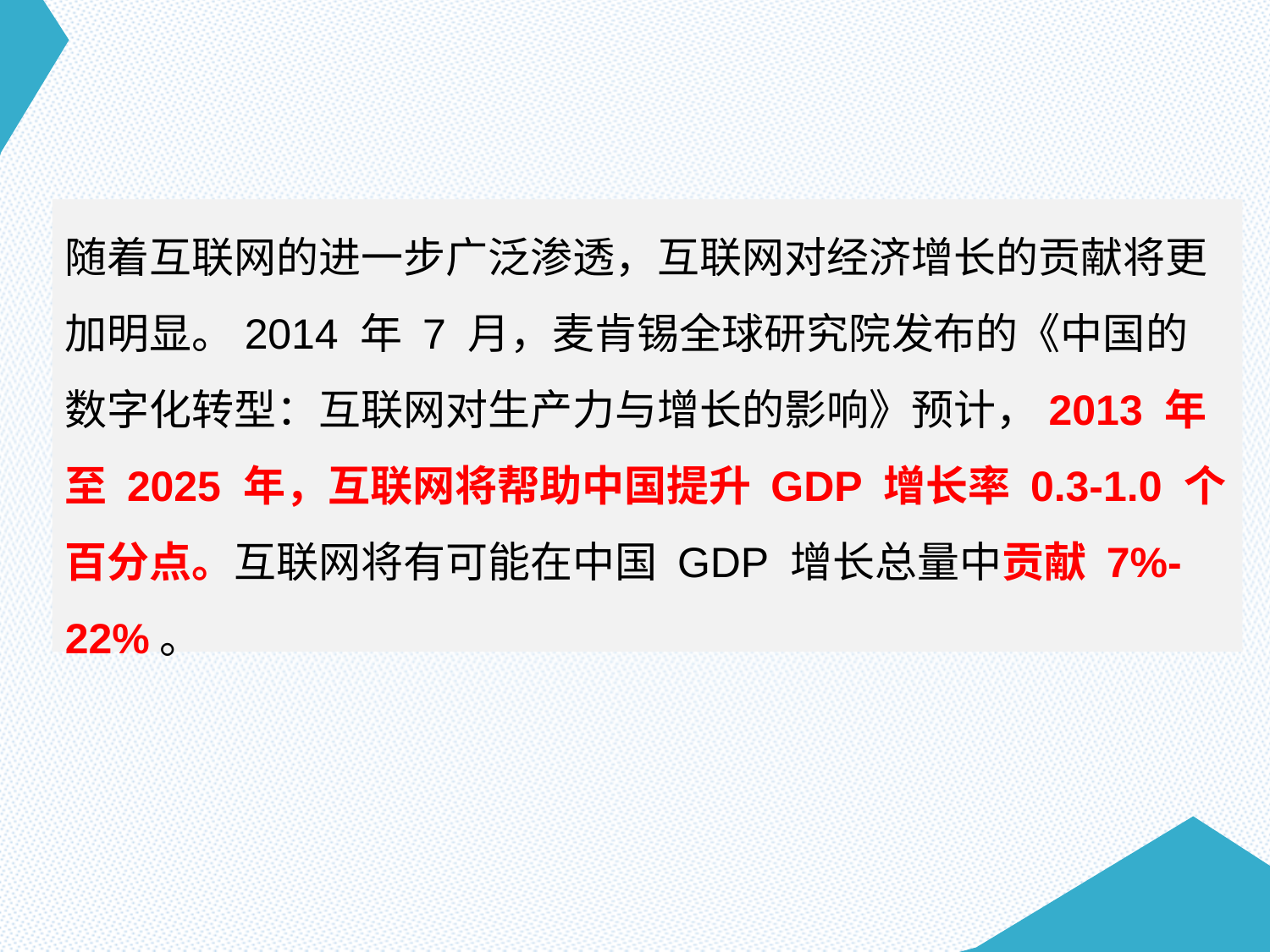

随着互联网的进一步广泛渗透，互联网对经济增长的贡献将更加明显。2014 年 7 月，麦肯锡全球研究院发布的《中国的数字化转型：互联网对生产力与增长的影响》预计，2013 年至 2025 年，互联网将帮助中国提升 GDP 增长率 0.3-1.0 个百分点。互联网将有可能在中国 GDP 增长总量中贡献 7%-22%。